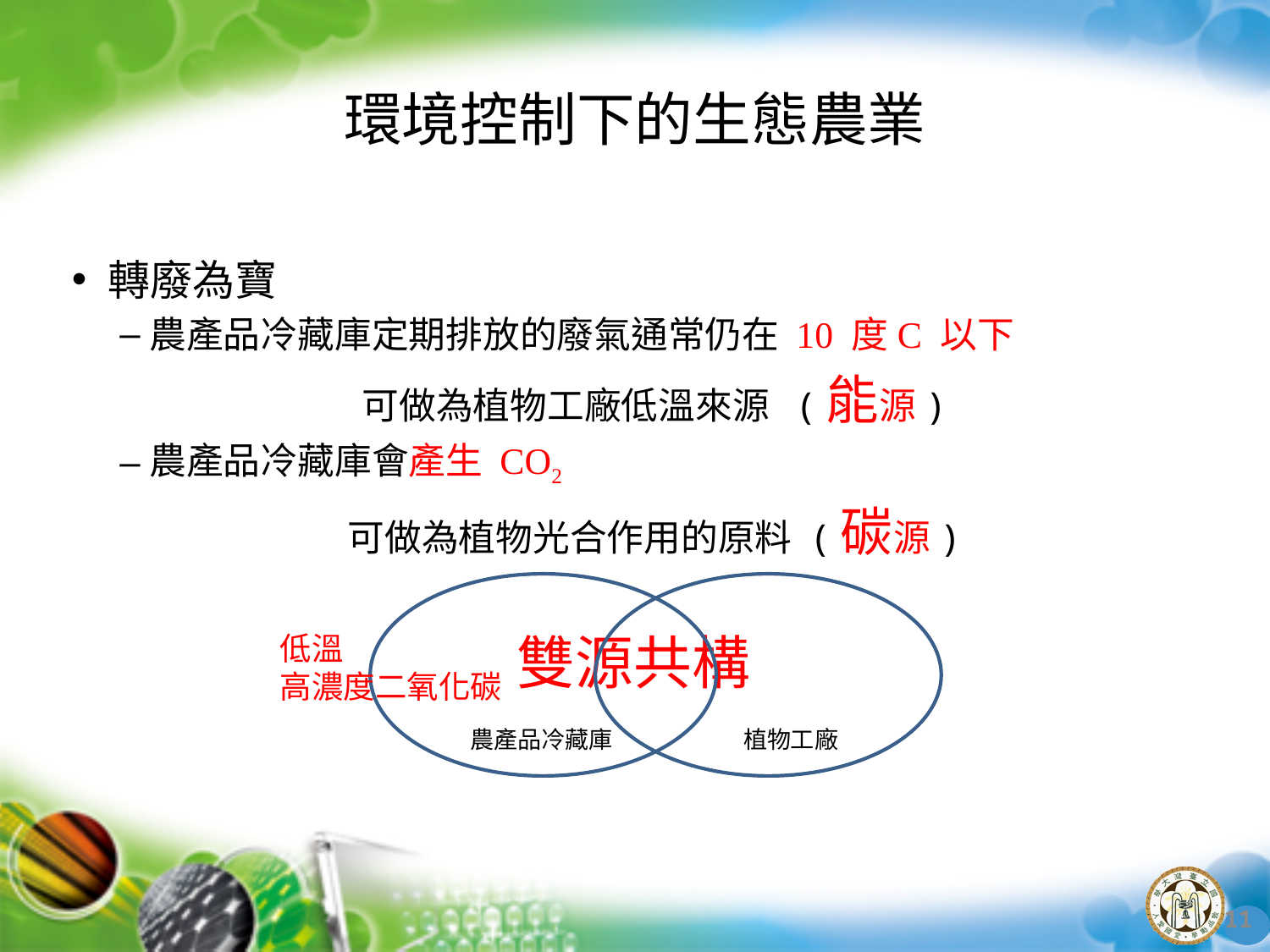

# 環境控制下的生態農業
轉廢為寶
農產品冷藏庫定期排放的廢氣通常仍在 10 度C 以下
可做為植物工廠低溫來源  (能源)
農產品冷藏庫會產生 CO2
可做為植物光合作用的原料 (碳源)

雙源共構
低溫
高濃度二氧化碳
植物工廠
農產品冷藏庫
11